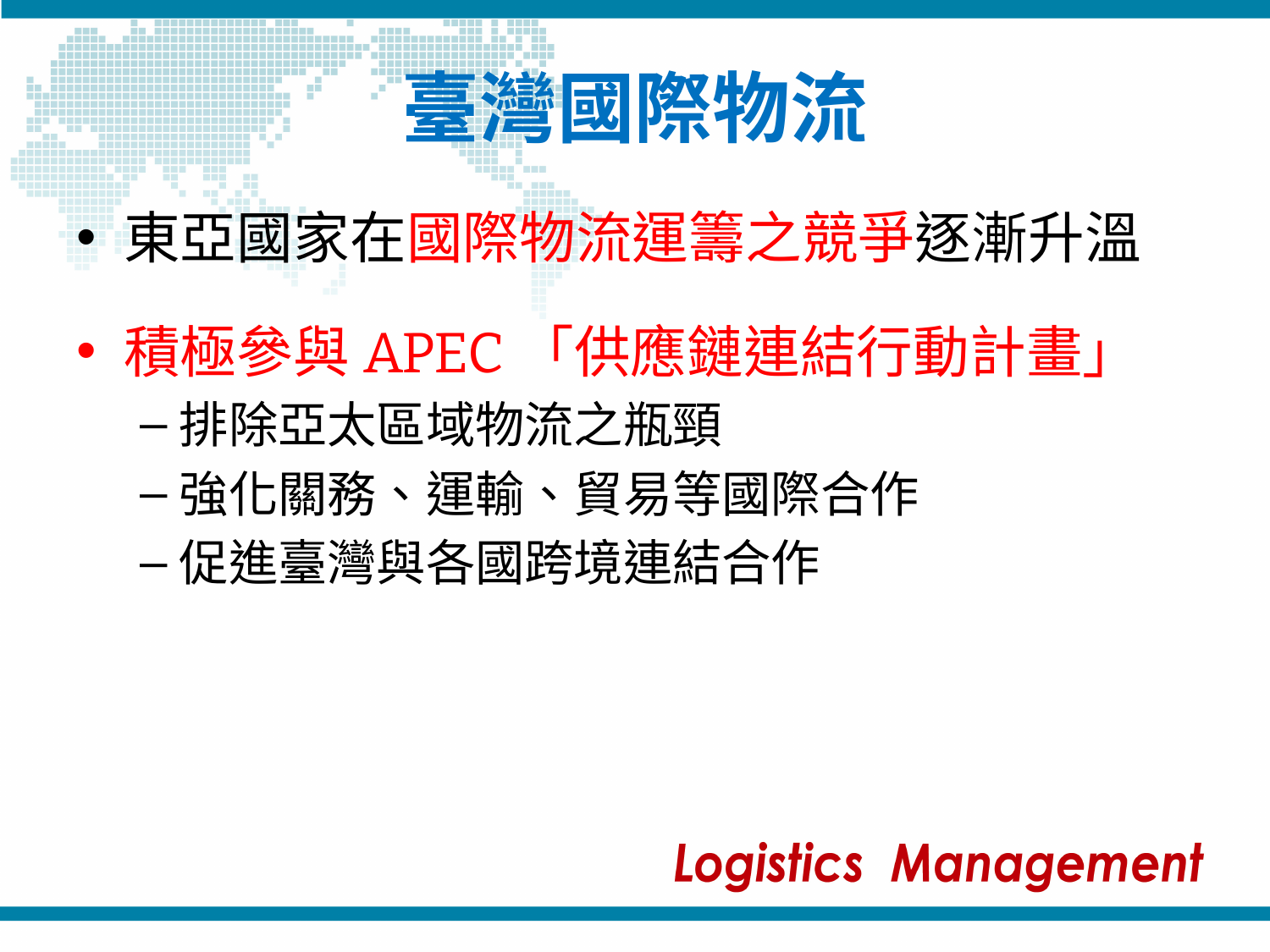

# 臺灣國際物流
東亞國家在國際物流運籌之競爭逐漸升溫

積極參與APEC「供應鏈連結行動計畫」
排除亞太區域物流之瓶頸
強化關務、運輸、貿易等國際合作
促進臺灣與各國跨境連結合作